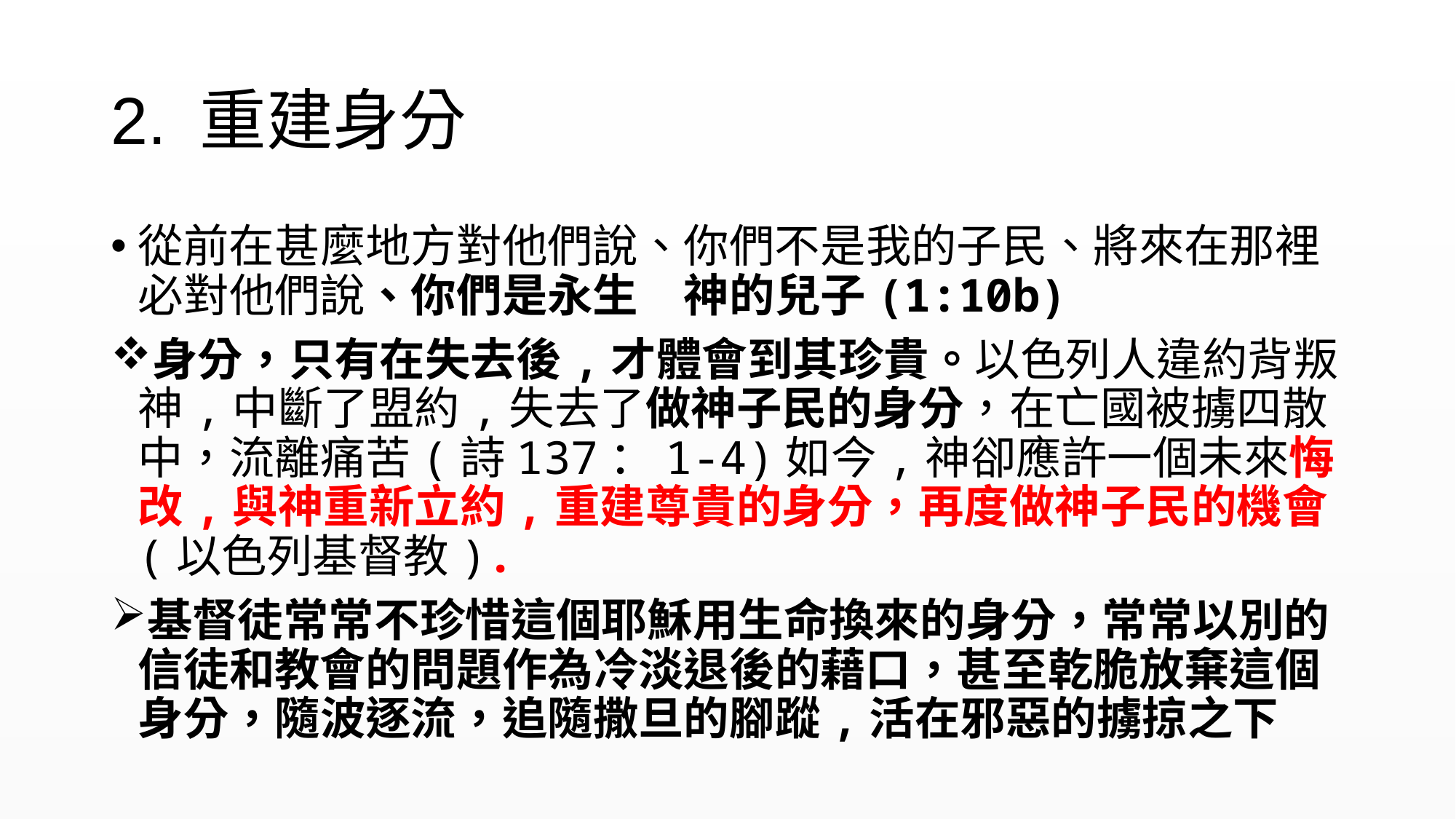

# 重建身分
從前在甚麼地方對他們說、你們不是我的子民、將來在那裡必對他們說、你們是永生　神的兒子(1:10b)
身分，只有在失去後,才體會到其珍貴。以色列人違約背叛神,中斷了盟約,失去了做神子民的身分，在亡國被擄四散中，流離痛苦(詩137：1-4)如今,神卻應許一個未來悔改,與神重新立約,重建尊貴的身分，再度做神子民的機會(以色列基督教).
基督徒常常不珍惜這個耶穌用生命換來的身分，常常以別的信徒和教會的問題作為冷淡退後的藉口，甚至乾脆放棄這個身分，隨波逐流，追隨撒旦的腳蹤,活在邪惡的擄掠之下